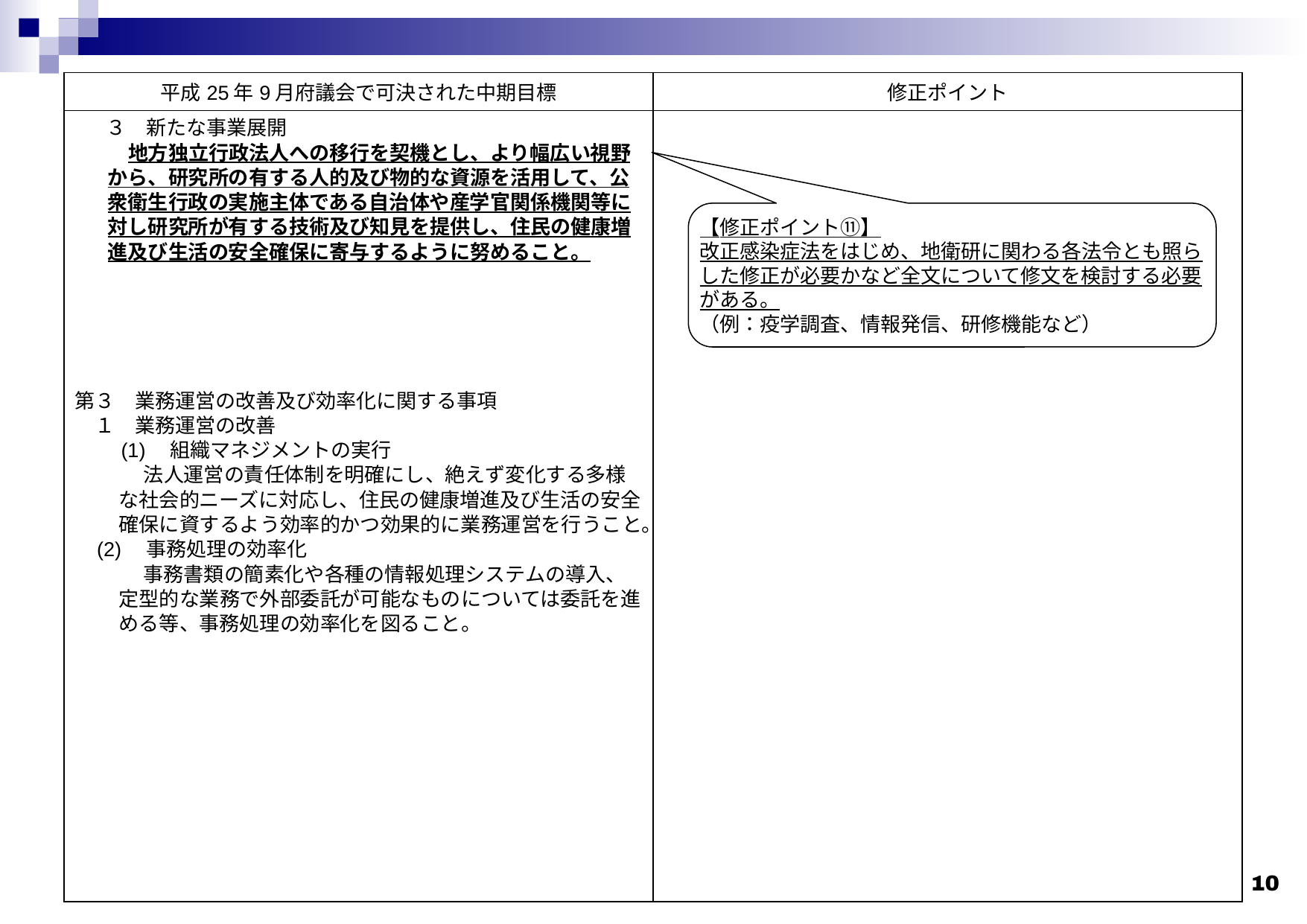

| 平成25年9月府議会で可決された中期目標 | 修正ポイント |
| --- | --- |
| ３　新たな事業展開 　地方独立行政法人への移行を契機とし、より幅広い視野から、研究所の有する人的及び物的な資源を活用して、公衆衛生行政の実施主体である自治体や産学官関係機関等に対し研究所が有する技術及び知見を提供し、住民の健康増進及び生活の安全確保に寄与するように努めること。 第３　業務運営の改善及び効率化に関する事項 　１　業務運営の改善 　　(1)　組織マネジメントの実行 　 法人運営の責任体制を明確にし、絶えず変化する多様な社会的ニーズに対応し、住民の健康増進及び生活の安全確保に資するよう効率的かつ効果的に業務運営を行うこと。 (2)　事務処理の効率化 　 事務書類の簡素化や各種の情報処理システムの導入、定型的な業務で外部委託が可能なものについては委託を進める等、事務処理の効率化を図ること。 |  |
【修正ポイント⑪】
改正感染症法をはじめ、地衛研に関わる各法令とも照らした修正が必要かなど全文について修文を検討する必要がある。
（例：疫学調査、情報発信、研修機能など）
10